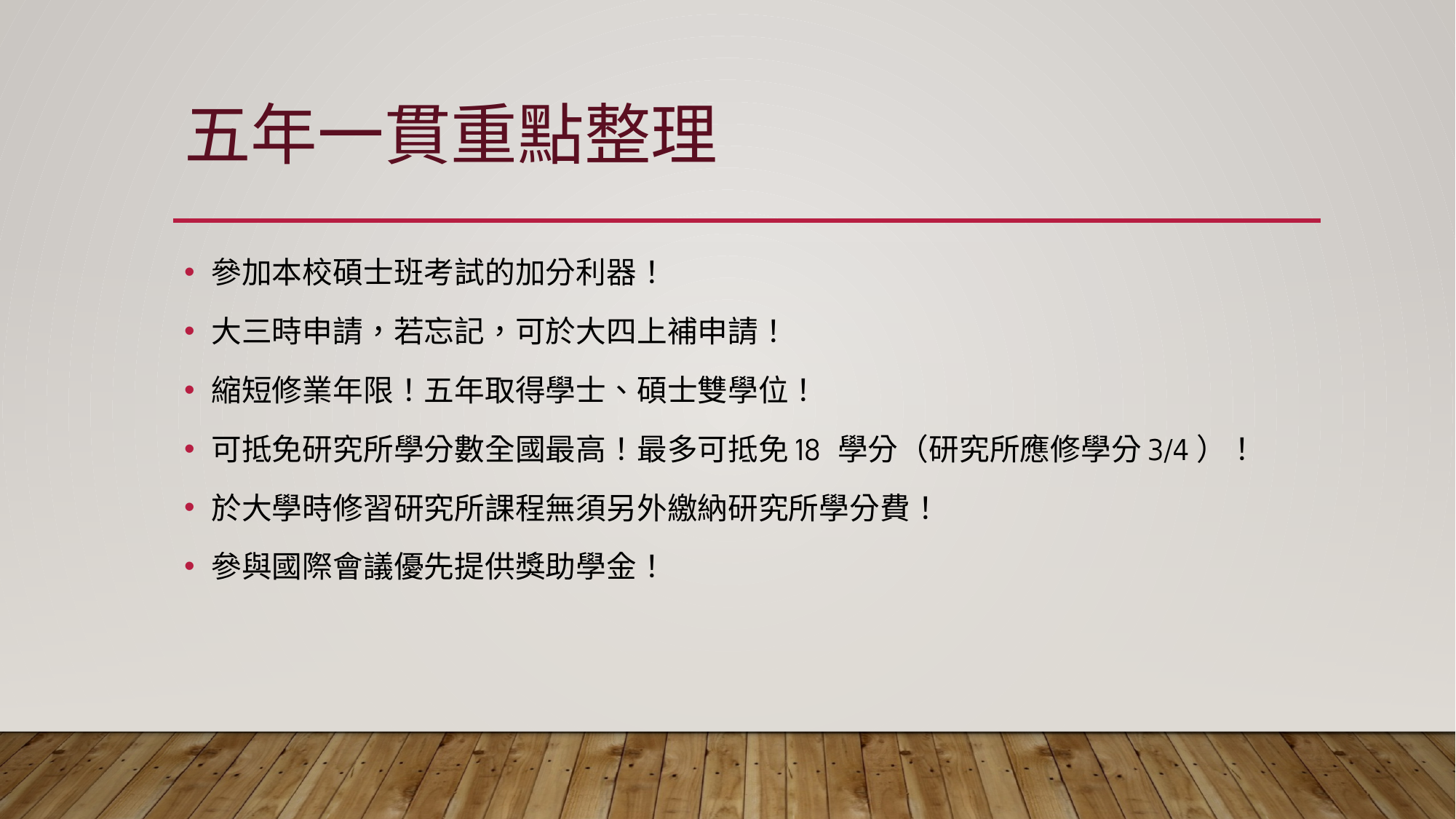

# 五年一貫重點整理
參加本校碩士班考試的加分利器！
大三時申請，若忘記，可於大四上補申請！
縮短修業年限！五年取得學士、碩士雙學位！
可抵免研究所學分數全國最高！最多可抵免18 學分（研究所應修學分3/4）！
於大學時修習研究所課程無須另外繳納研究所學分費！
參與國際會議優先提供獎助學金！